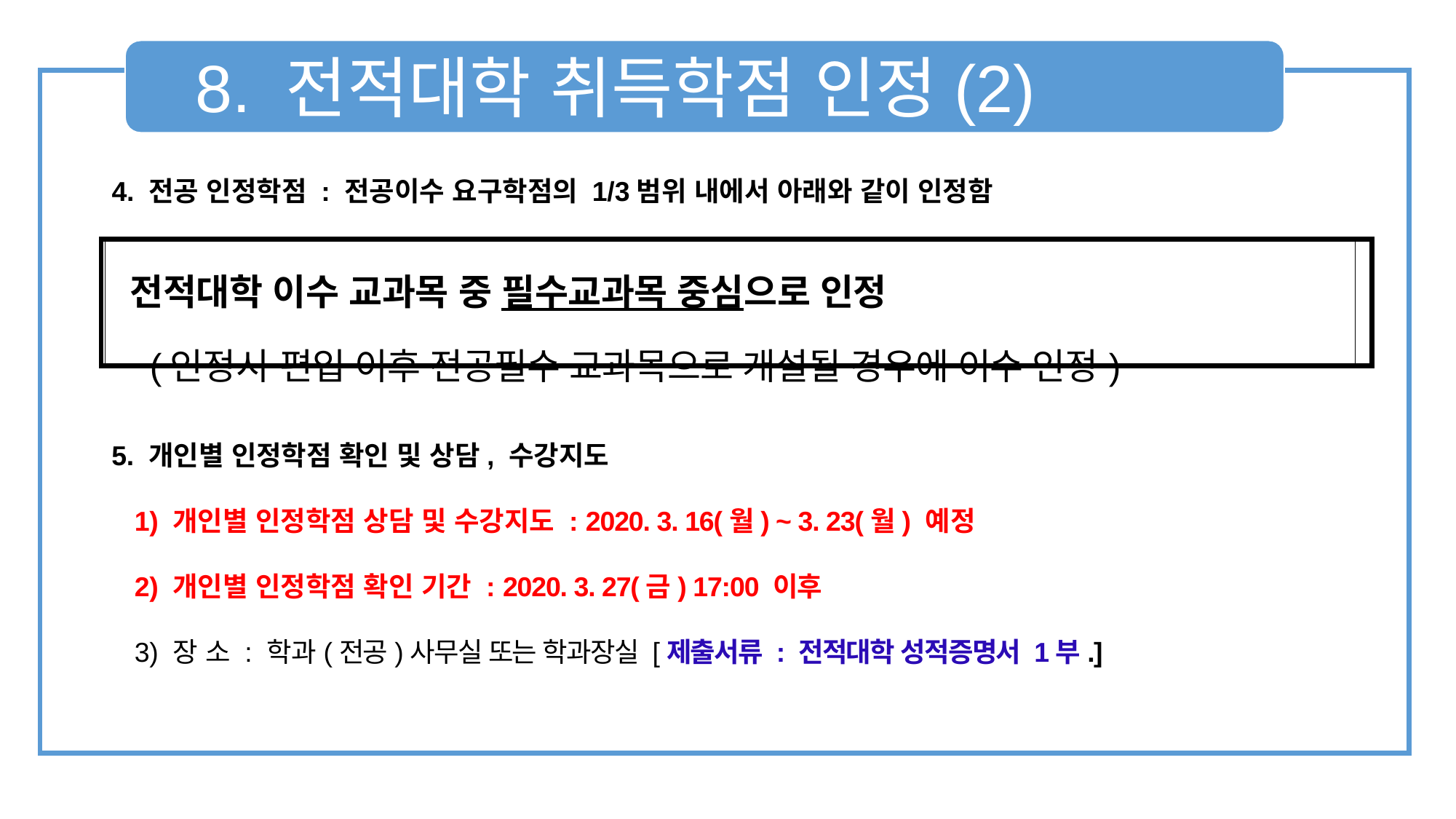

8. 전적대학 취득학점 인정(2)

4. 전공 인정학점 : 전공이수 요구학점의 1/3범위 내에서 아래와 같이 인정함

| 전적대학 이수 교과목 중 필수교과목 중심으로 인정 (인정시 편입 이후 전공필수 교과목으로 개설될 경우에 이수 인정) |
| --- |
5. 개인별 인정학점 확인 및 상담, 수강지도
   1) 개인별 인정학점 상담 및 수강지도 : 2020. 3. 16(월) ~ 3. 23(월) 예정
   2) 개인별 인정학점 확인 기간 : 2020. 3. 27(금) 17:00 이후
   3) 장 소 : 학과(전공)사무실 또는 학과장실 [제출서류 : 전적대학 성적증명서 1부.]